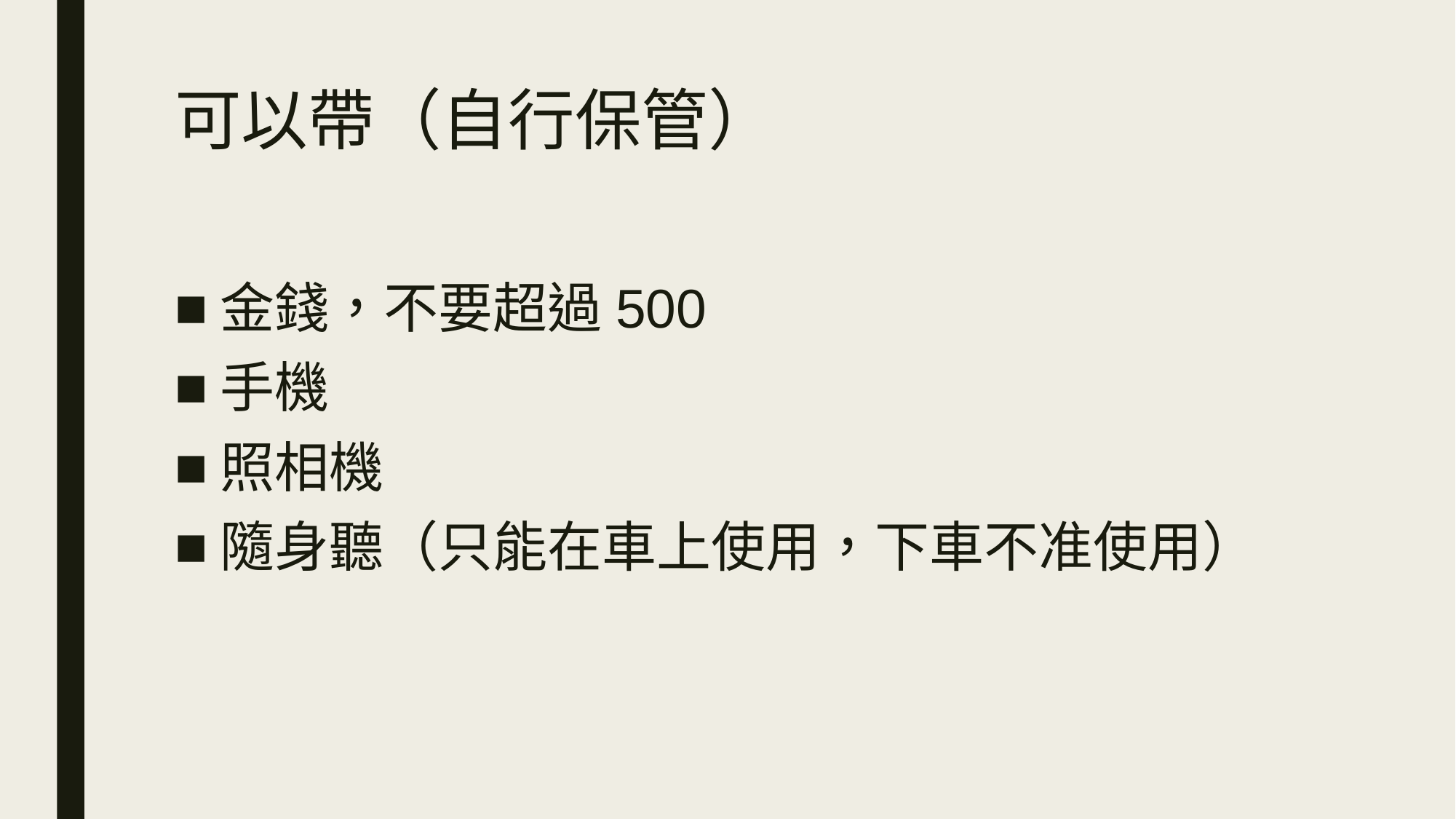

# 可以帶（自行保管）
金錢，不要超過500
手機
照相機
隨身聽（只能在車上使用，下車不准使用）